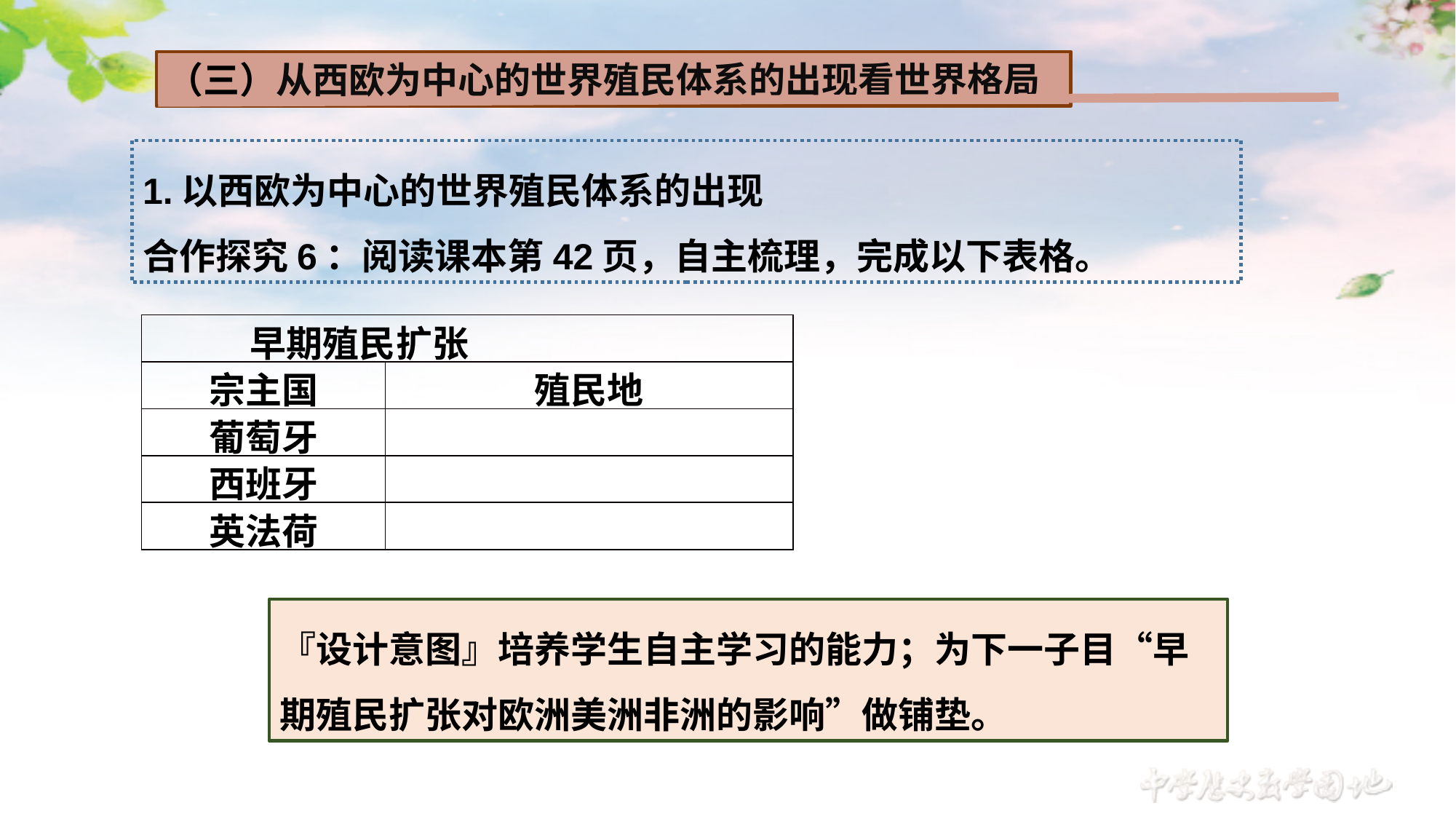

（三）从西欧为中心的世界殖民体系的出现看世界格局
1.以西欧为中心的世界殖民体系的出现
合作探究6：阅读课本第42页，自主梳理，完成以下表格。
| 早期殖民扩张 |  |
| --- | --- |
| 宗主国 | 殖民地 |
| 葡萄牙 |  |
| 西班牙 |  |
| 英法荷 |  |
『设计意图』培养学生自主学习的能力；为下一子目“早期殖民扩张对欧洲美洲非洲的影响”做铺垫。